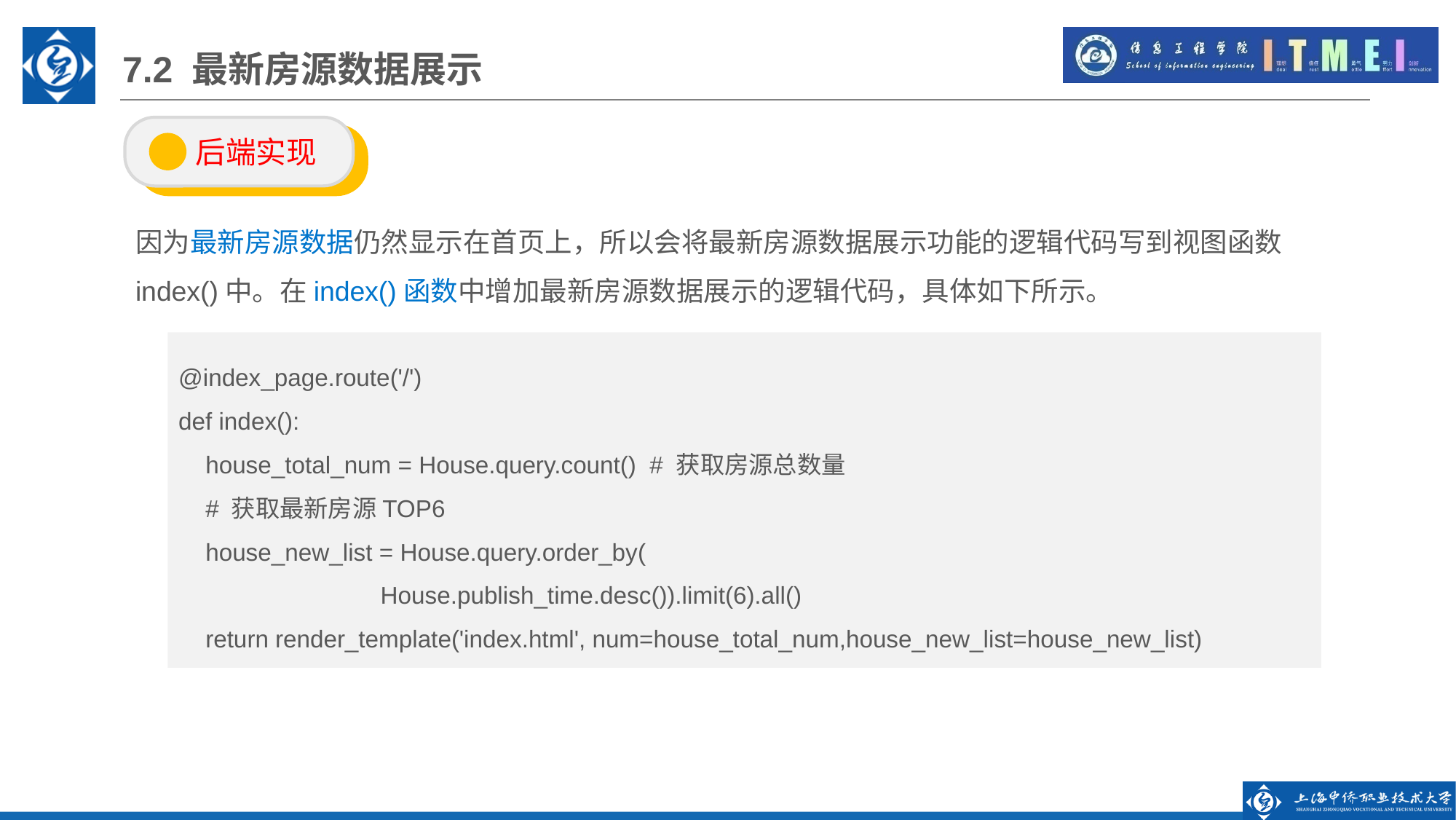

7.2 最新房源数据展示
    后端实现

因为最新房源数据仍然显示在首页上，所以会将最新房源数据展示功能的逻辑代码写到视图函数index()中。在index()函数中增加最新房源数据展示的逻辑代码，具体如下所示。
@index_page.route('/')
def index():
    house_total_num = House.query.count()  # 获取房源总数量
    # 获取最新房源TOP6
    house_new_list = House.query.order_by(
                              House.publish_time.desc()).limit(6).all()
    return render_template('index.html', num=house_total_num,house_new_list=house_new_list)